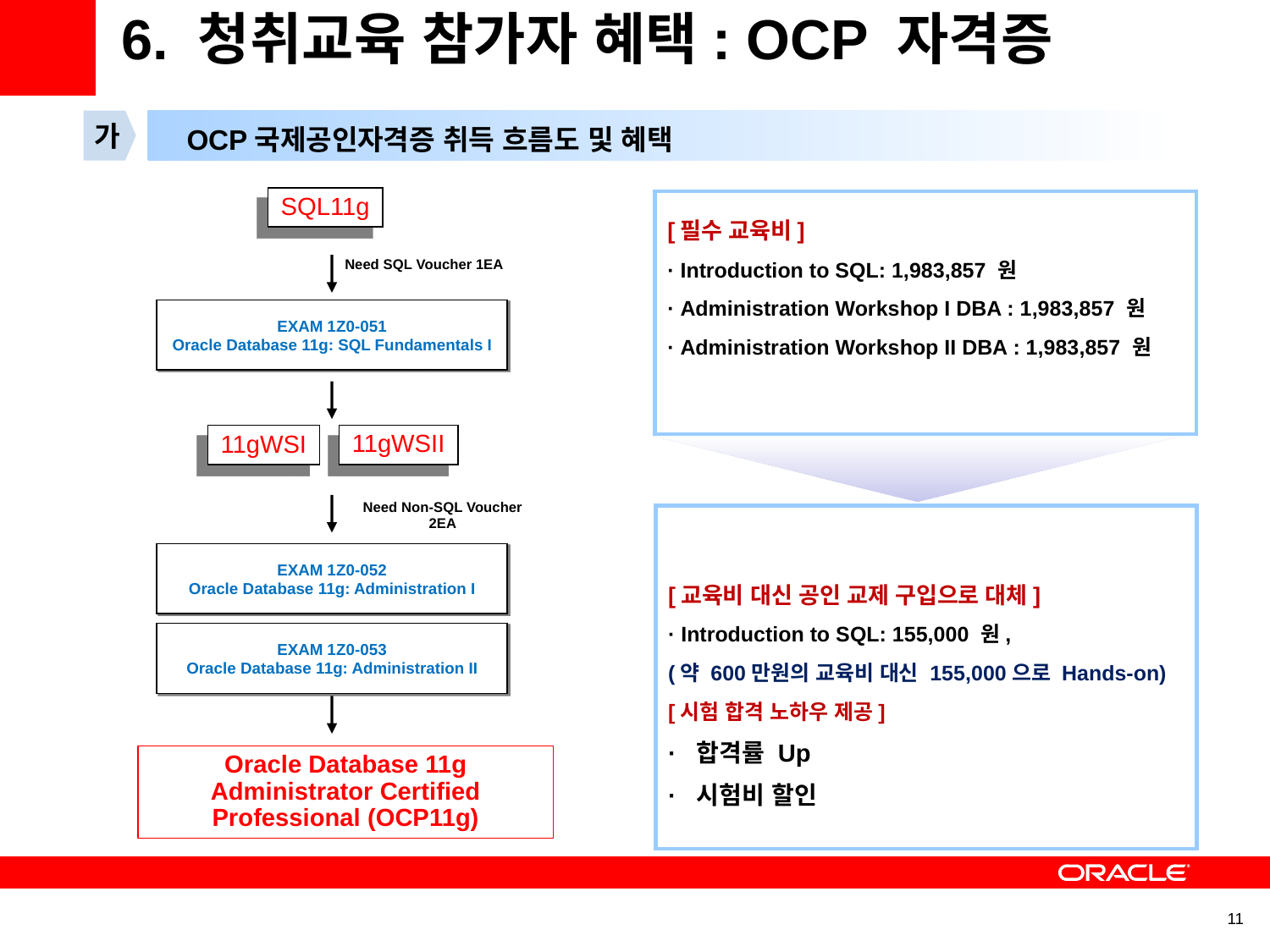

6. 청취교육 참가자 혜택: OCP 자격증
가
OCP국제공인자격증 취득 흐름도 및 혜택
SQL11g

[필수 교육비]
· Introduction to SQL: 1,983,857 원
· Administration Workshop I DBA : 1,983,857 원
· Administration Workshop II DBA : 1,983,857 원

Need SQL Voucher 1EA

EXAM 1Z0-051
Oracle Database 11g: SQL Fundamentals I

11gWSII
11gWSI

Need Non-SQL Voucher 2EA

[교육비 대신 공인 교제 구입으로 대체]
· Introduction to SQL: 155,000 원,
(약 600만원의 교육비 대신 155,000으로 Hands-on)
[시험 합격 노하우 제공]
·  합격률 Up
·  시험비 할인
EXAM 1Z0-052
Oracle Database 11g: Administration I
EXAM 1Z0-053
Oracle Database 11g: Administration II

Oracle Database 11g Administrator Certified Professional (OCP11g)
11